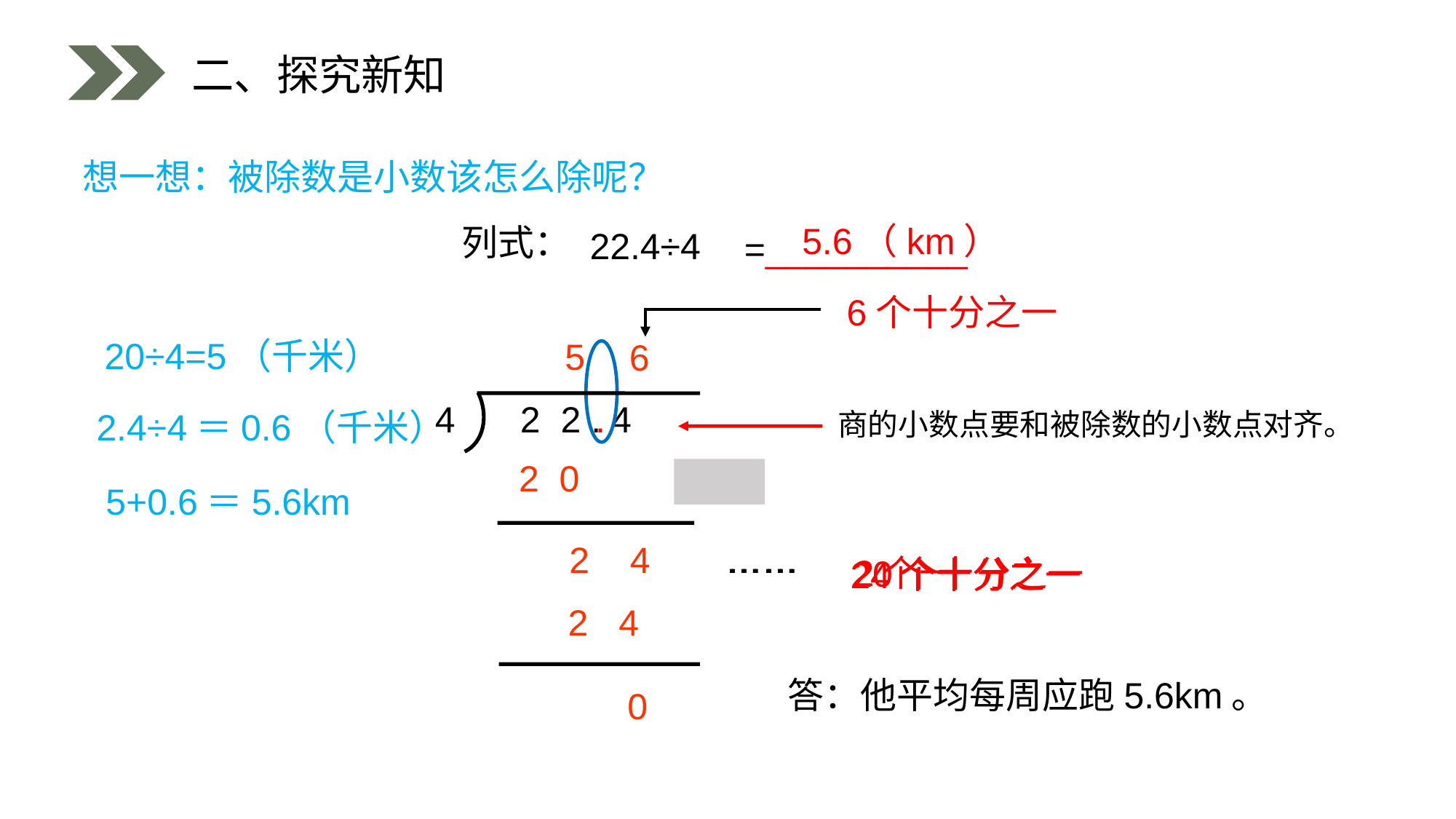

二、探究新知
想一想：被除数是小数该怎么除呢？
5.6（km）
列式：
22.4÷4
=__________
6个十分之一

20÷4=5（千米）
5
6

4
2  2 . 4
.

2.4÷4＝0.6（千米）
商的小数点要和被除数的小数点对齐。

2  0

5+0.6＝5.6km

……
……
 2
 4
2个一
20个十分之一
24个十分之一
 2   4

答：他平均每周应跑5.6km。
 0